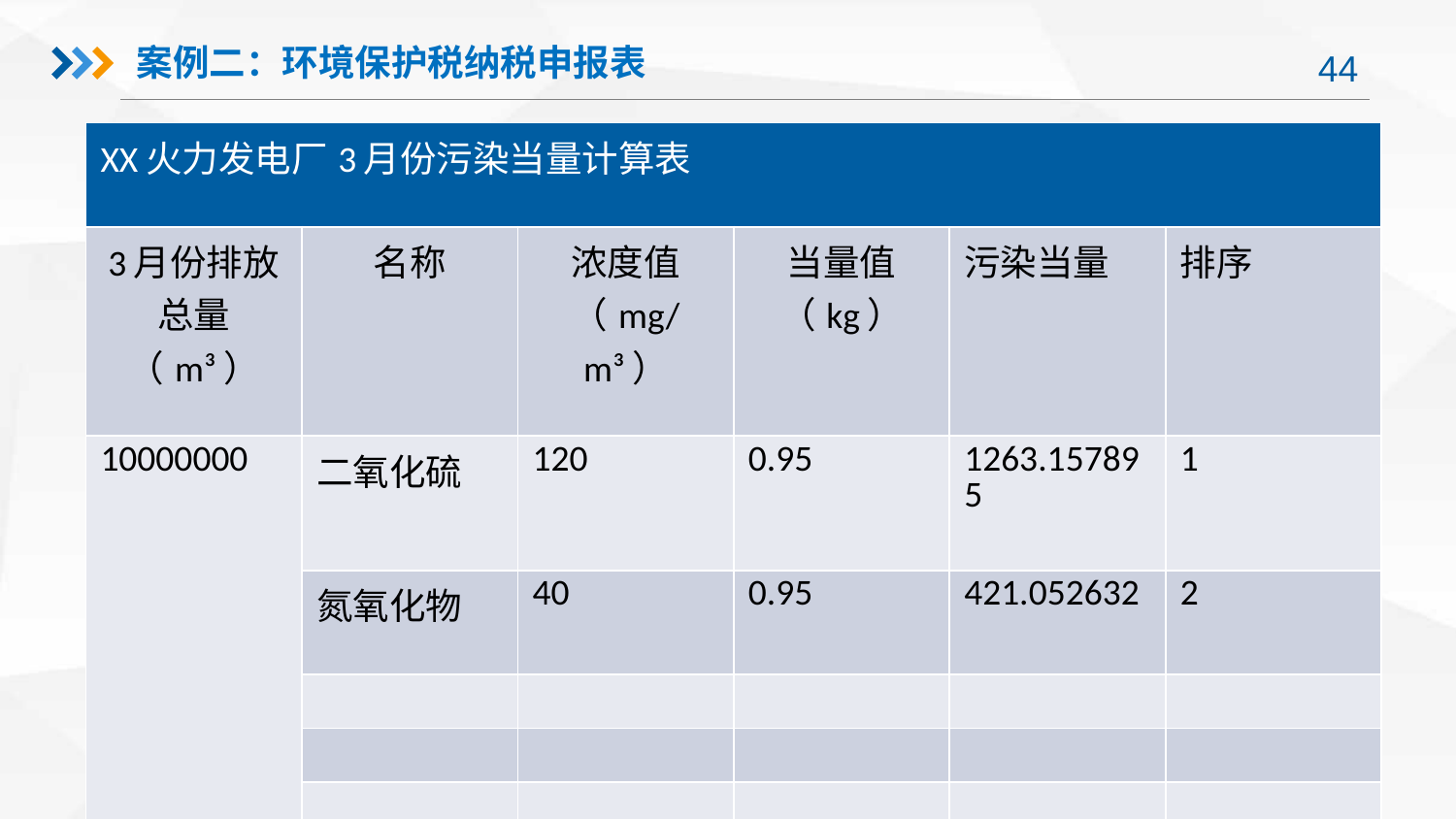

案例二：环境保护税纳税申报表
| XX火力发电厂3月份污染当量计算表 |  |  |  |  |  |
| --- | --- | --- | --- | --- | --- |
| 3月份排放总量 （m³） | 名称 | 浓度值 （mg/m³） | 当量值 （kg） | 污染当量 | 排序 |
| 10000000 | 二氧化硫 | 120 | 0.95 | 1263.157895 | 1 |
|  | 氮氧化物 | 40 | 0.95 | 421.052632 | 2 |
|  |  |  |  |  |  |
|  |  |  |  |  |  |
|  |  |  |  |  |  |